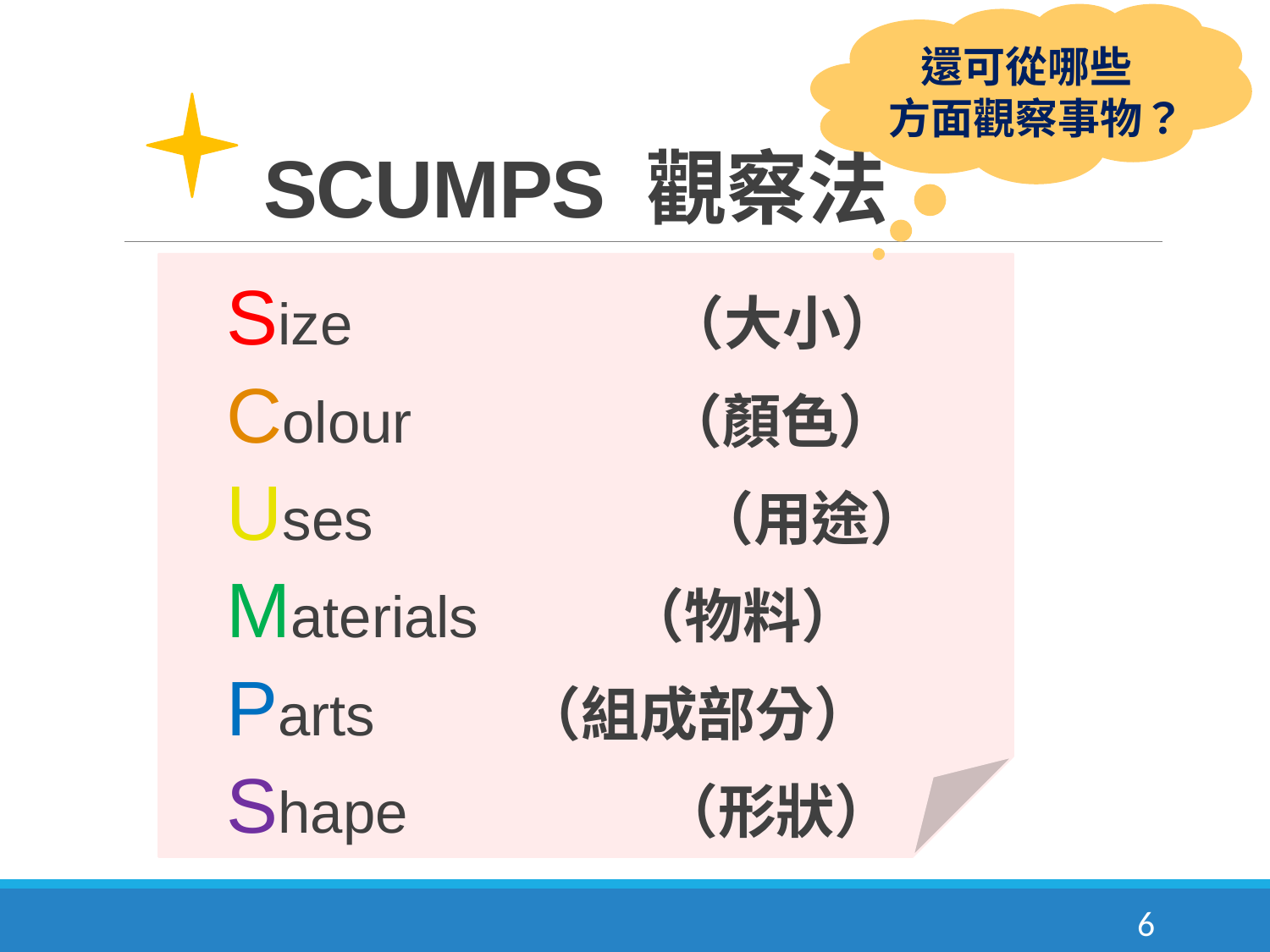

還可從哪些  方面觀察事物？
# SCUMPS 觀察法

Size                   （大小）
Colour       （顏色）
Uses         （用途）
Materials    （物料）
Parts    （組成部分）
Shape       （形狀）
6